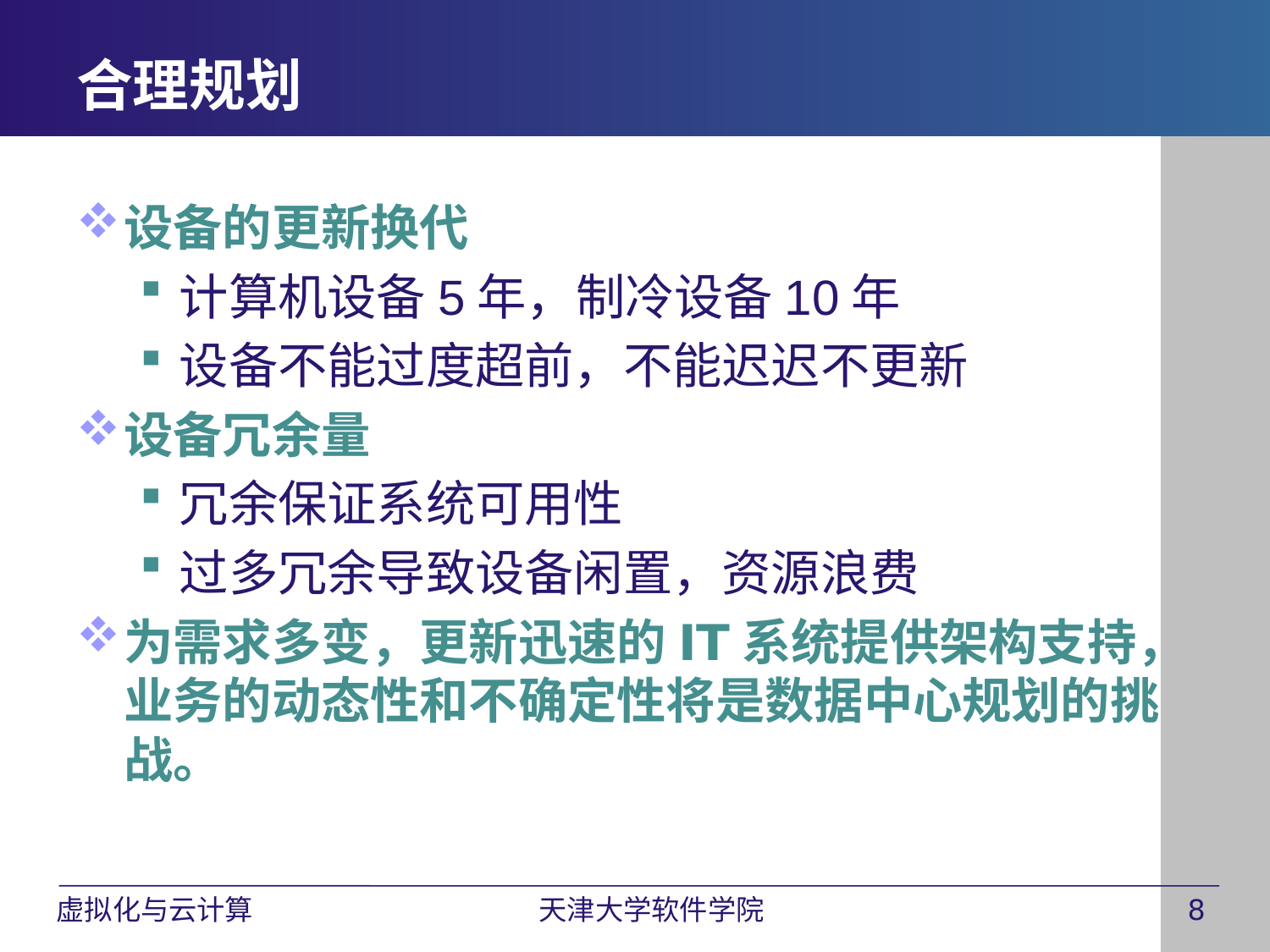

# 合理规划
设备的更新换代
计算机设备5年，制冷设备10年
设备不能过度超前，不能迟迟不更新
设备冗余量
冗余保证系统可用性
过多冗余导致设备闲置，资源浪费
为需求多变，更新迅速的IT系统提供架构支持，业务的动态性和不确定性将是数据中心规划的挑战。